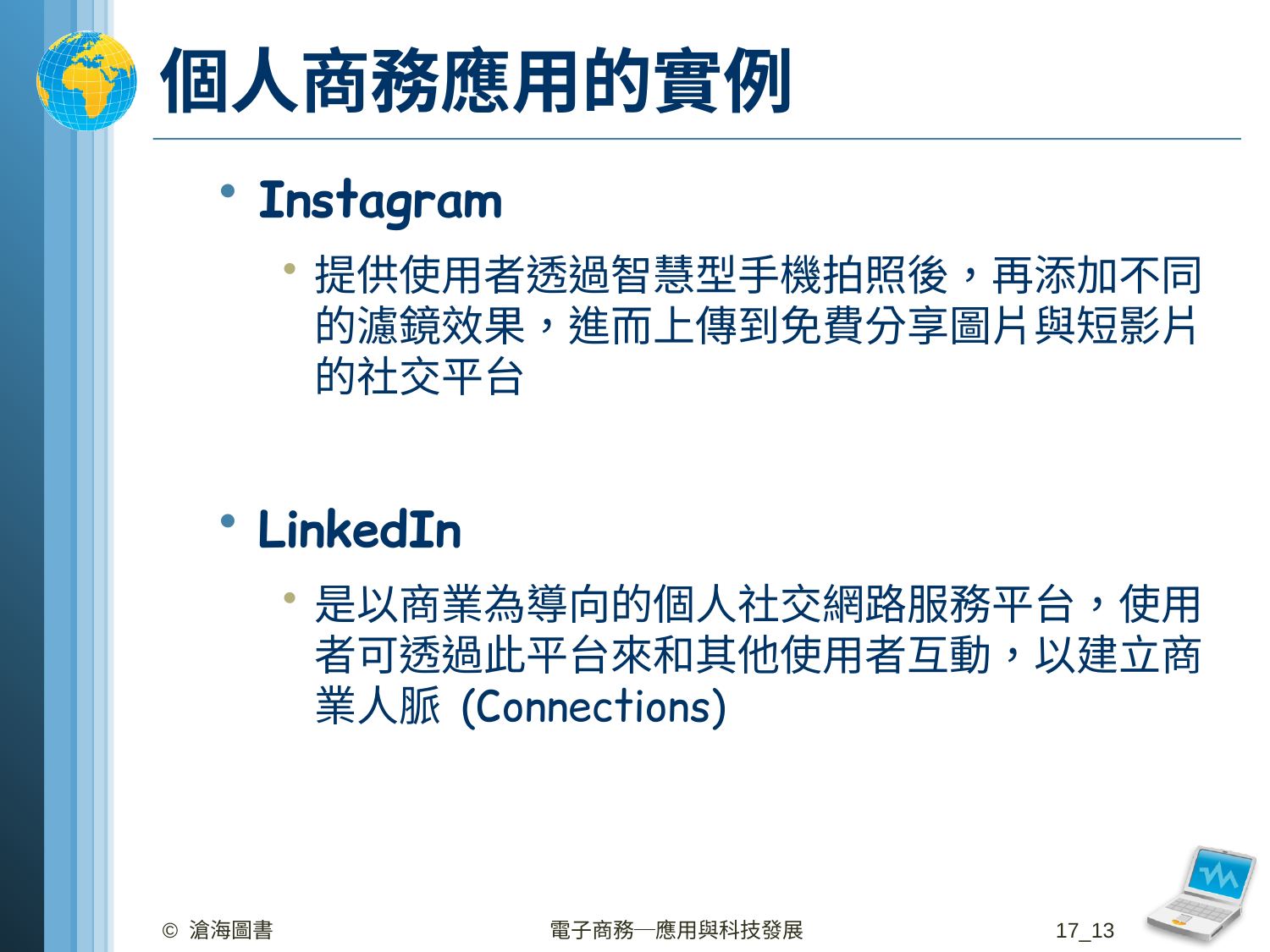

# 個人商務應用的實例
Instagram
提供使用者透過智慧型手機拍照後，再添加不同的濾鏡效果，進而上傳到免費分享圖片與短影片的社交平台

LinkedIn
是以商業為導向的個人社交網路服務平台，使用者可透過此平台來和其他使用者互動，以建立商業人脈 (Connections)
© 滄海圖書
電子商務─應用與科技發展
17_13